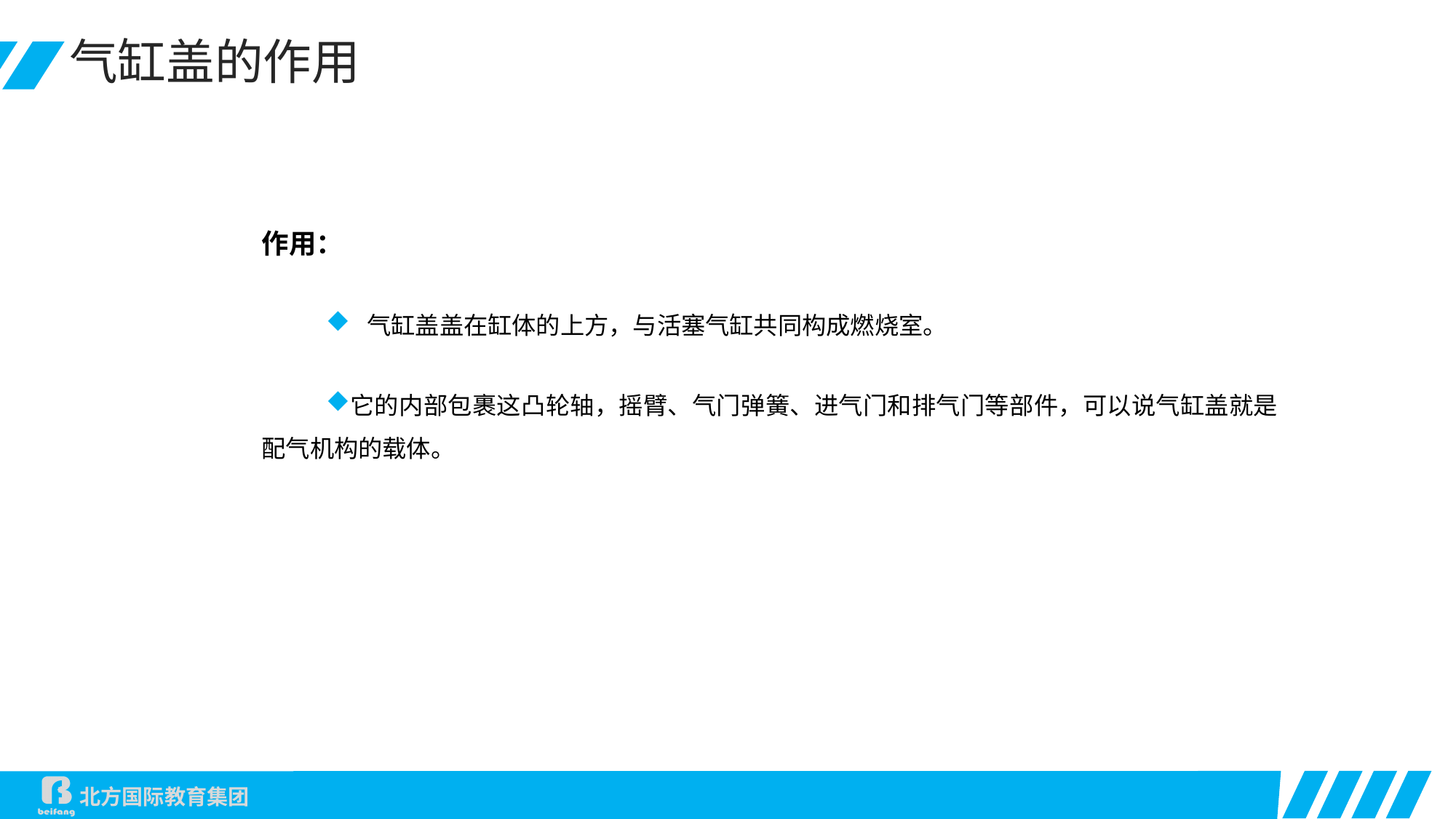

气缸盖的作用
作用：
  气缸盖盖在缸体的上方，与活塞气缸共同构成燃烧室。
它的内部包裹这凸轮轴，摇臂、气门弹簧、进气门和排气门等部件，可以说气缸盖就是配气机构的载体。